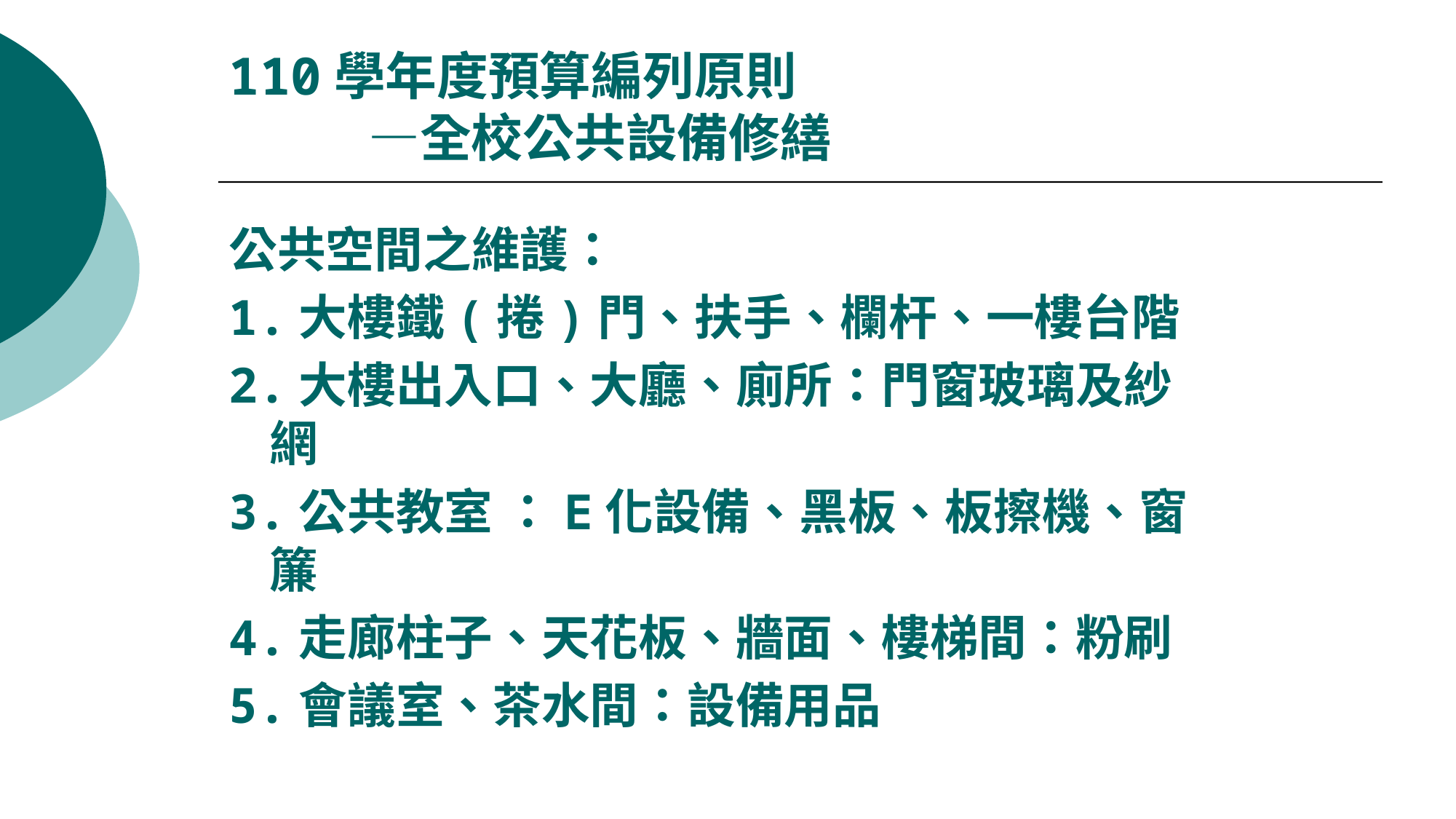

110學年度預算編列原則
            —全校公共設備修繕
公共空間之維護：
1.大樓鐵(捲)門、扶手、欄杆、一樓台階
2.大樓出入口、大廳、廁所：門窗玻璃及紗網
3.公共教室 ：E化設備、黑板、板擦機、窗簾
4.走廊柱子、天花板、牆面、樓梯間：粉刷
5.會議室、茶水間：設備用品